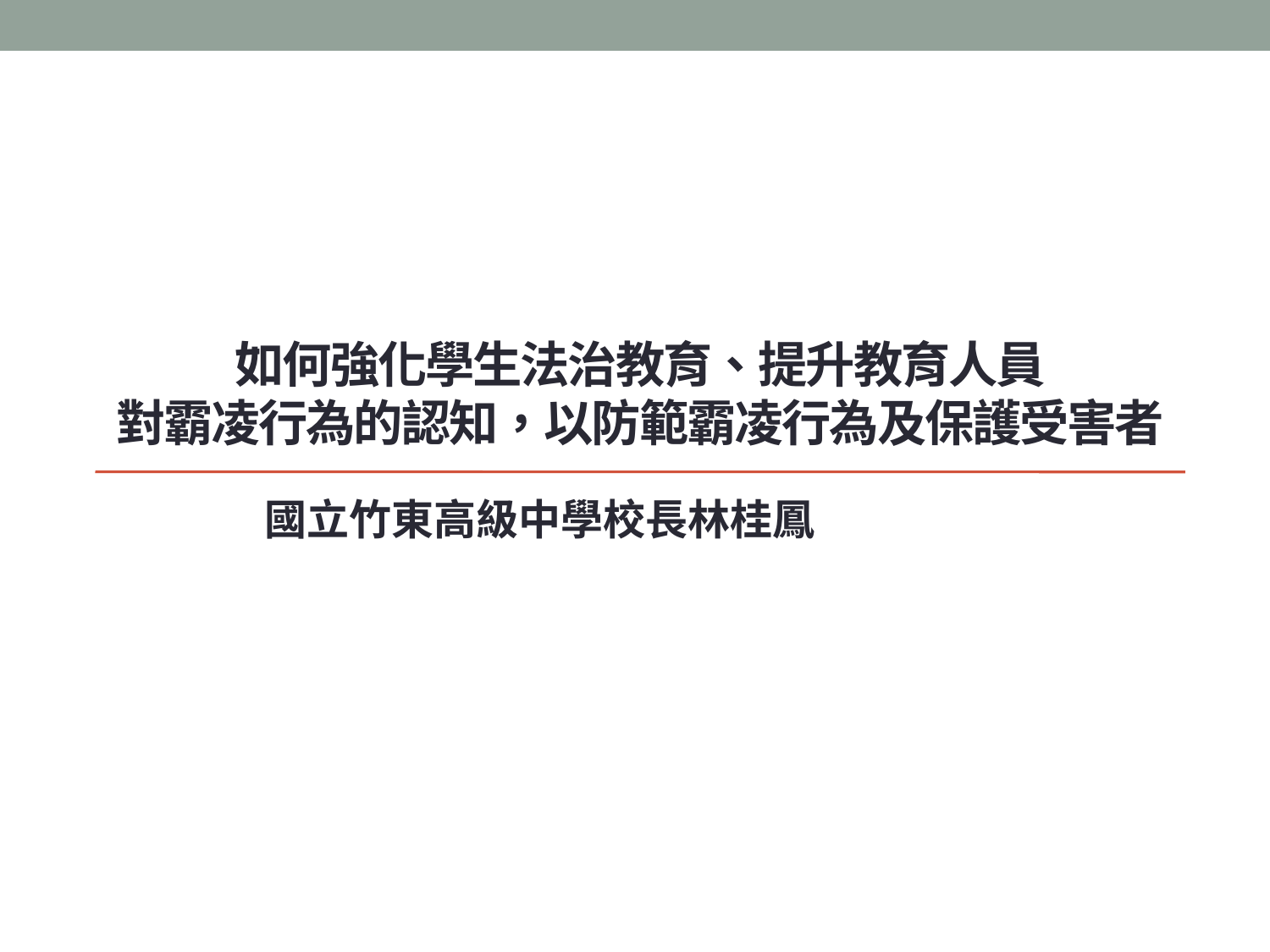

# 如何強化學生法治教育、提升教育人員 對霸凌行為的認知，以防範霸凌行為及保護受害者
國立竹東高級中學校長林桂鳳